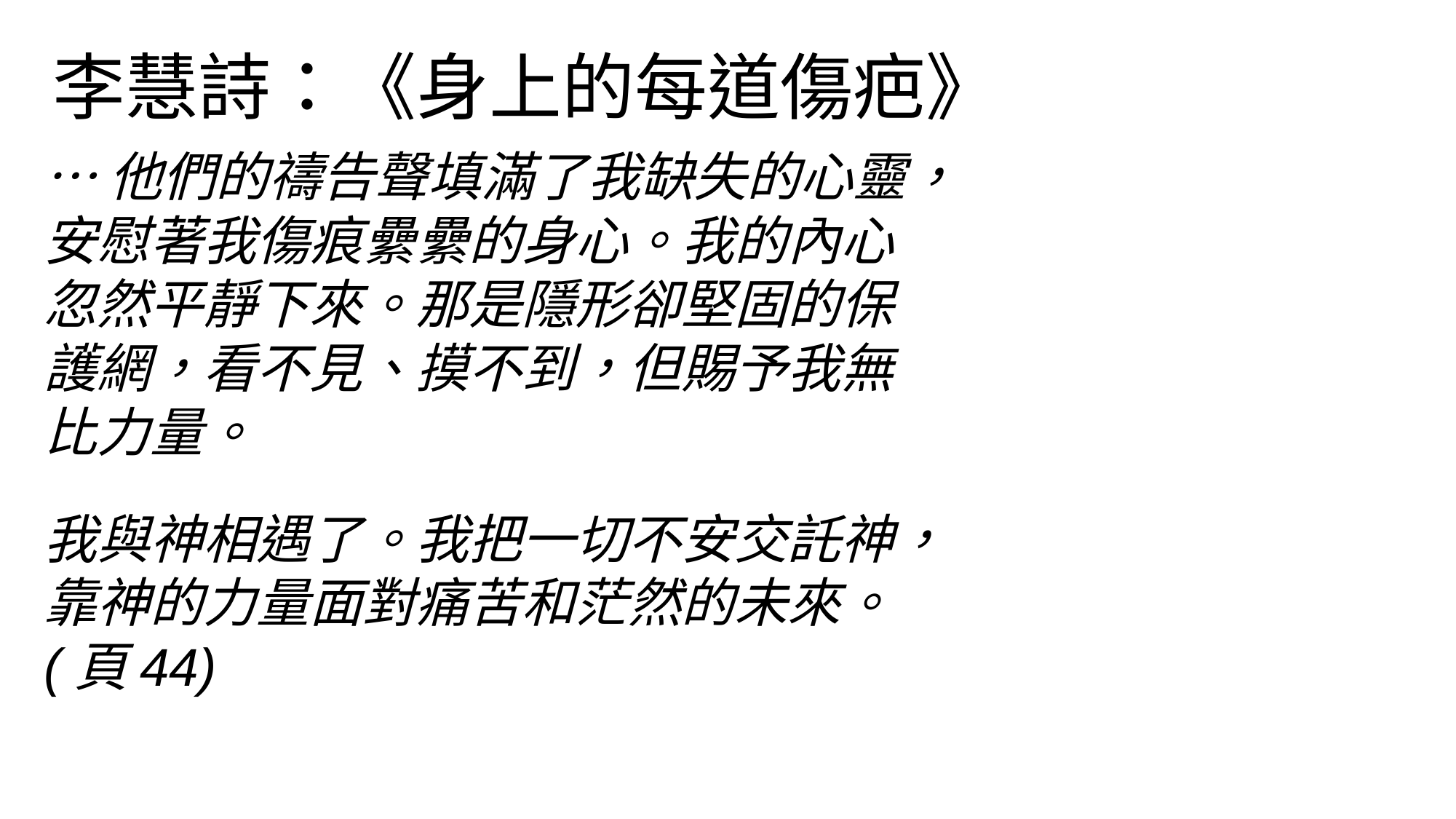

李慧詩：《身上的每道傷疤》
…他們的禱告聲填滿了我缺失的心靈，安慰著我傷痕纍纍的身心。我的內心忽然平靜下來。那是隱形卻堅固的保護網，看不見、摸不到，但賜予我無比力量。

我與神相遇了。我把一切不安交託神，靠神的力量面對痛苦和茫然的未來。
(頁44)